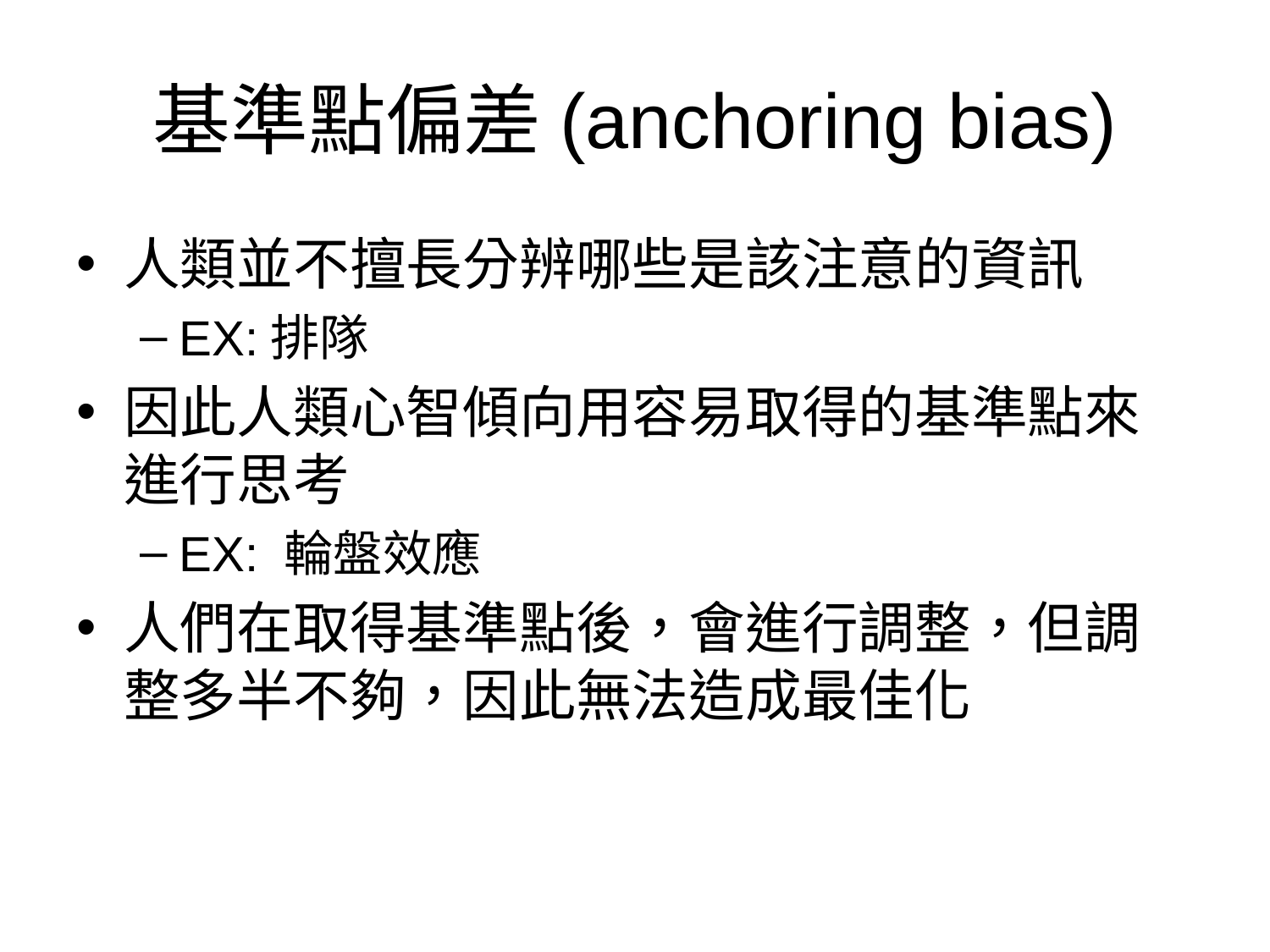

# 基準點偏差(anchoring bias)
人類並不擅長分辨哪些是該注意的資訊
EX:排隊
因此人類心智傾向用容易取得的基準點來進行思考
EX: 輪盤效應
人們在取得基準點後，會進行調整，但調整多半不夠，因此無法造成最佳化